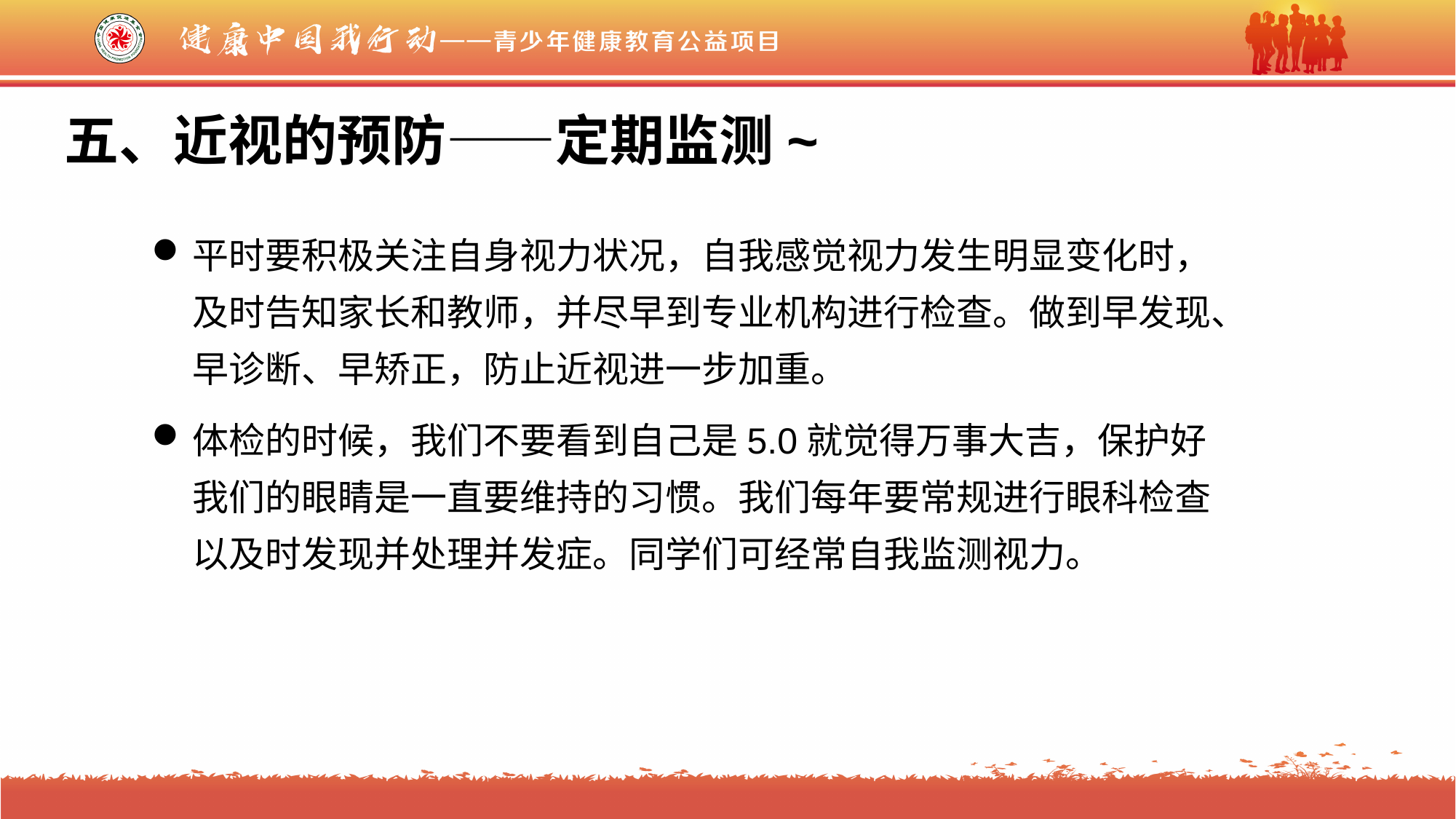

五、近视的预防——定期监测~
平时要积极关注自身视力状况，自我感觉视力发生明显变化时，及时告知家长和教师，并尽早到专业机构进行检查。做到早发现、早诊断、早矫正，防止近视进一步加重。
体检的时候，我们不要看到自己是5.0就觉得万事大吉，保护好我们的眼睛是一直要维持的习惯。我们每年要常规进行眼科检查以及时发现并处理并发症。同学们可经常自我监测视力。